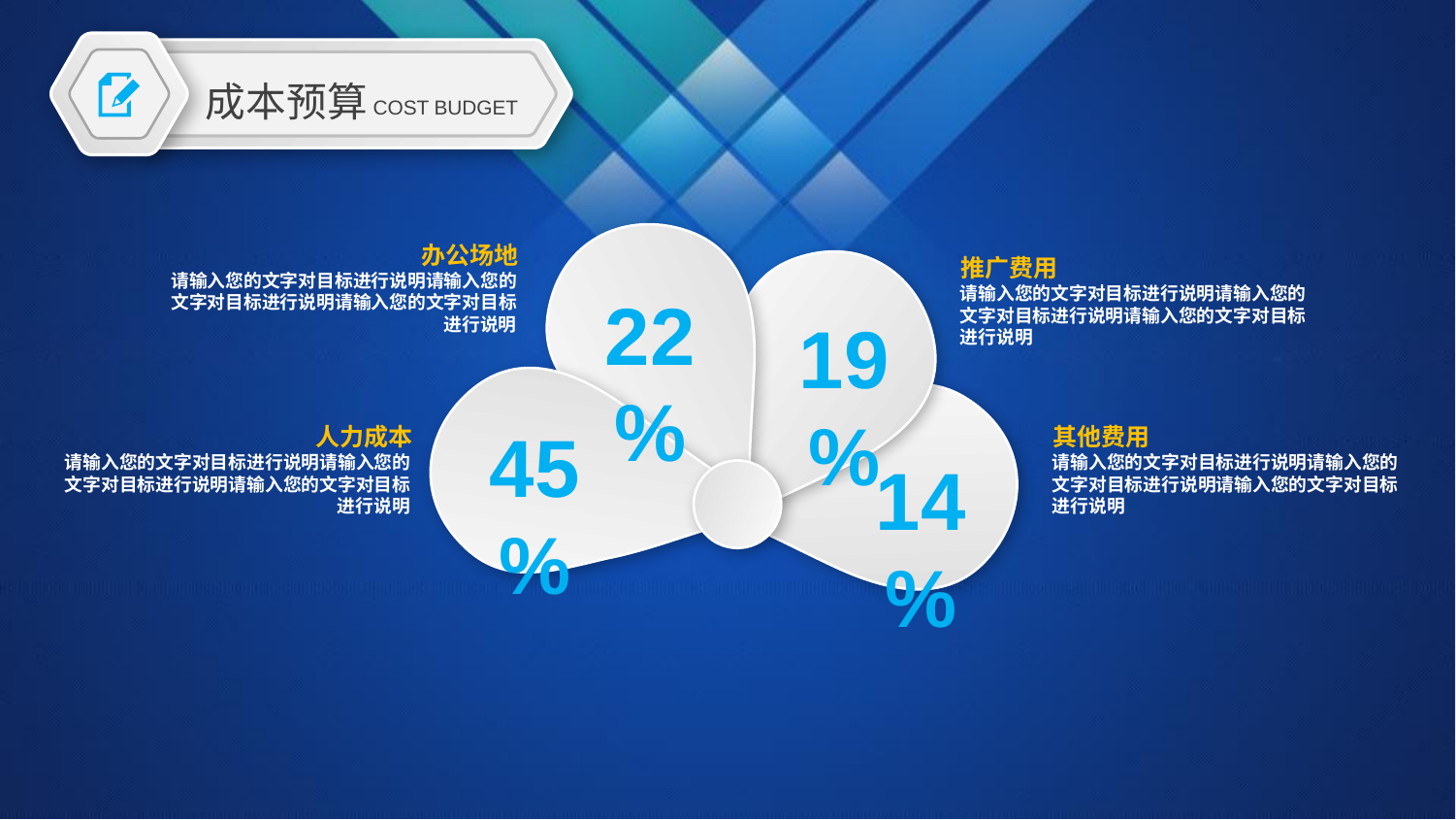

成本预算

COST BUDGET

办公场地
请输入您的文字对目标进行说明请输入您的文字对目标进行说明请输入您的文字对目标进行说明
推广费用
请输入您的文字对目标进行说明请输入您的文字对目标进行说明请输入您的文字对目标进行说明

22%
19%

45%
人力成本
请输入您的文字对目标进行说明请输入您的文字对目标进行说明请输入您的文字对目标进行说明
其他费用
请输入您的文字对目标进行说明请输入您的文字对目标进行说明请输入您的文字对目标进行说明
14%